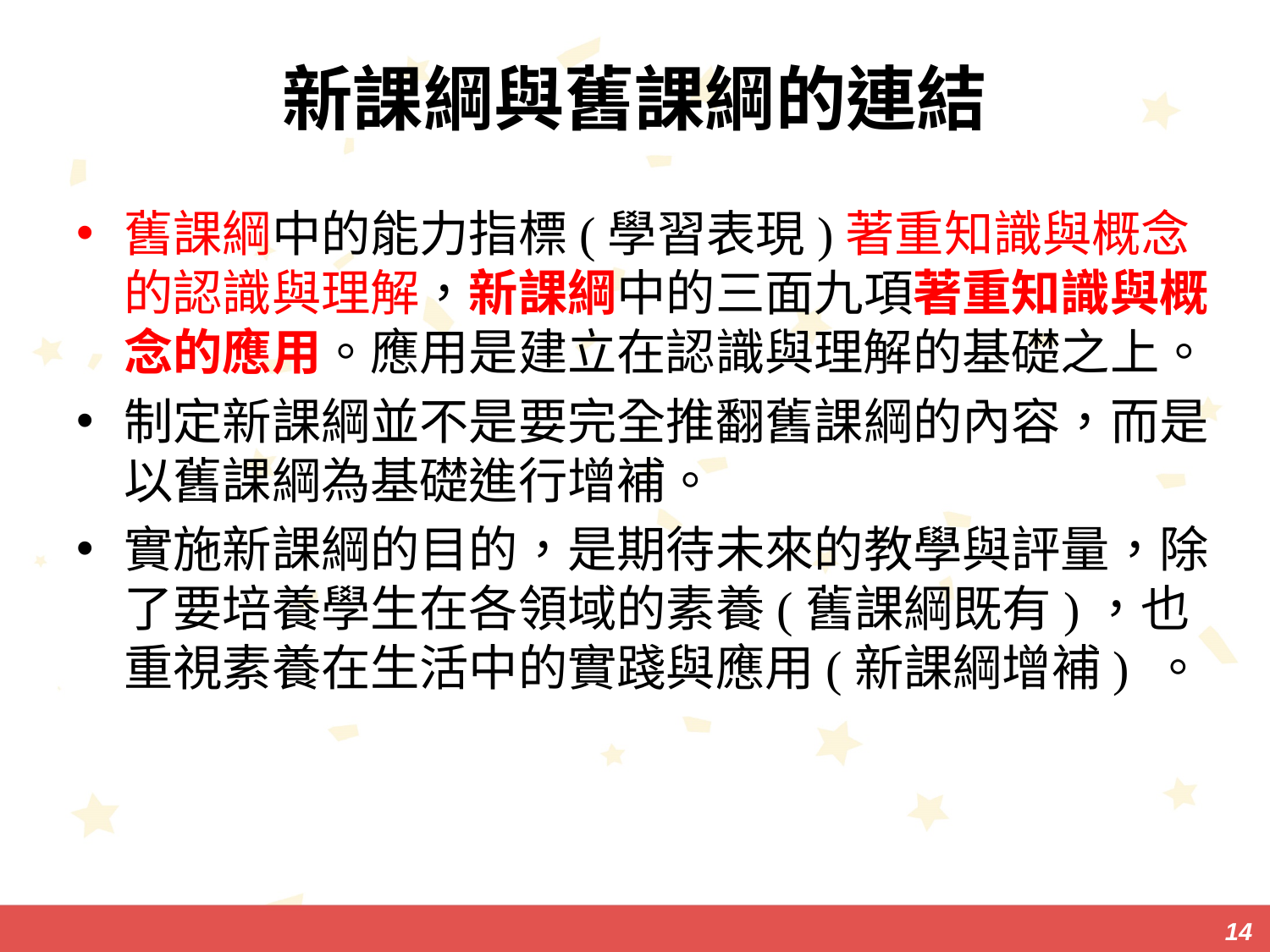

# 新課綱與舊課綱的連結
舊課綱中的能力指標(學習表現)著重知識與概念的認識與理解，新課綱中的三面九項著重知識與概念的應用。應用是建立在認識與理解的基礎之上。
制定新課綱並不是要完全推翻舊課綱的內容，而是以舊課綱為基礎進行增補。
實施新課綱的目的，是期待未來的教學與評量，除了要培養學生在各領域的素養(舊課綱既有)，也重視素養在生活中的實踐與應用(新課綱增補) 。

14